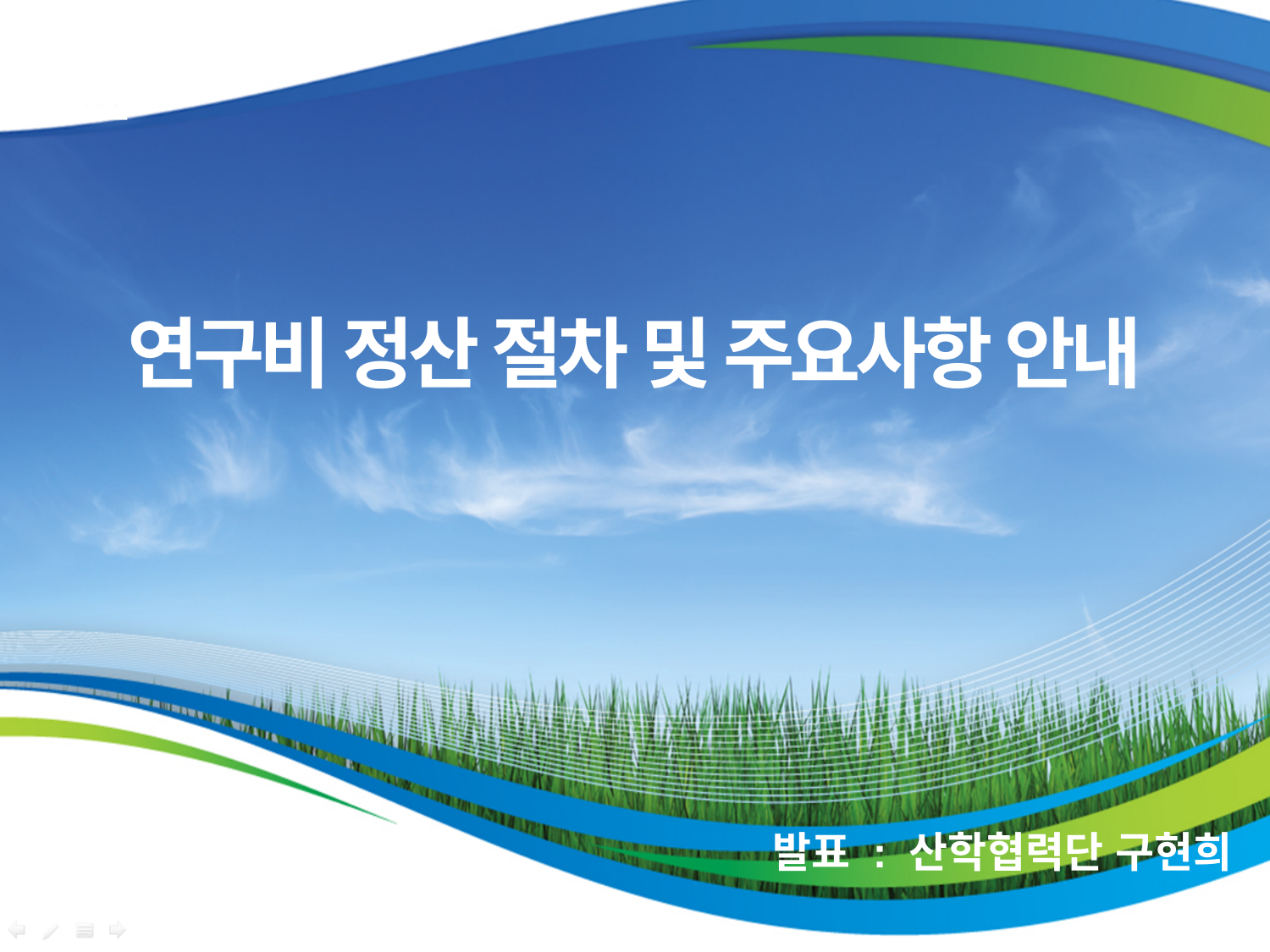

# 연구비 정산 절차 및 주요사항 안내
발표 : 산학협력단 구현희